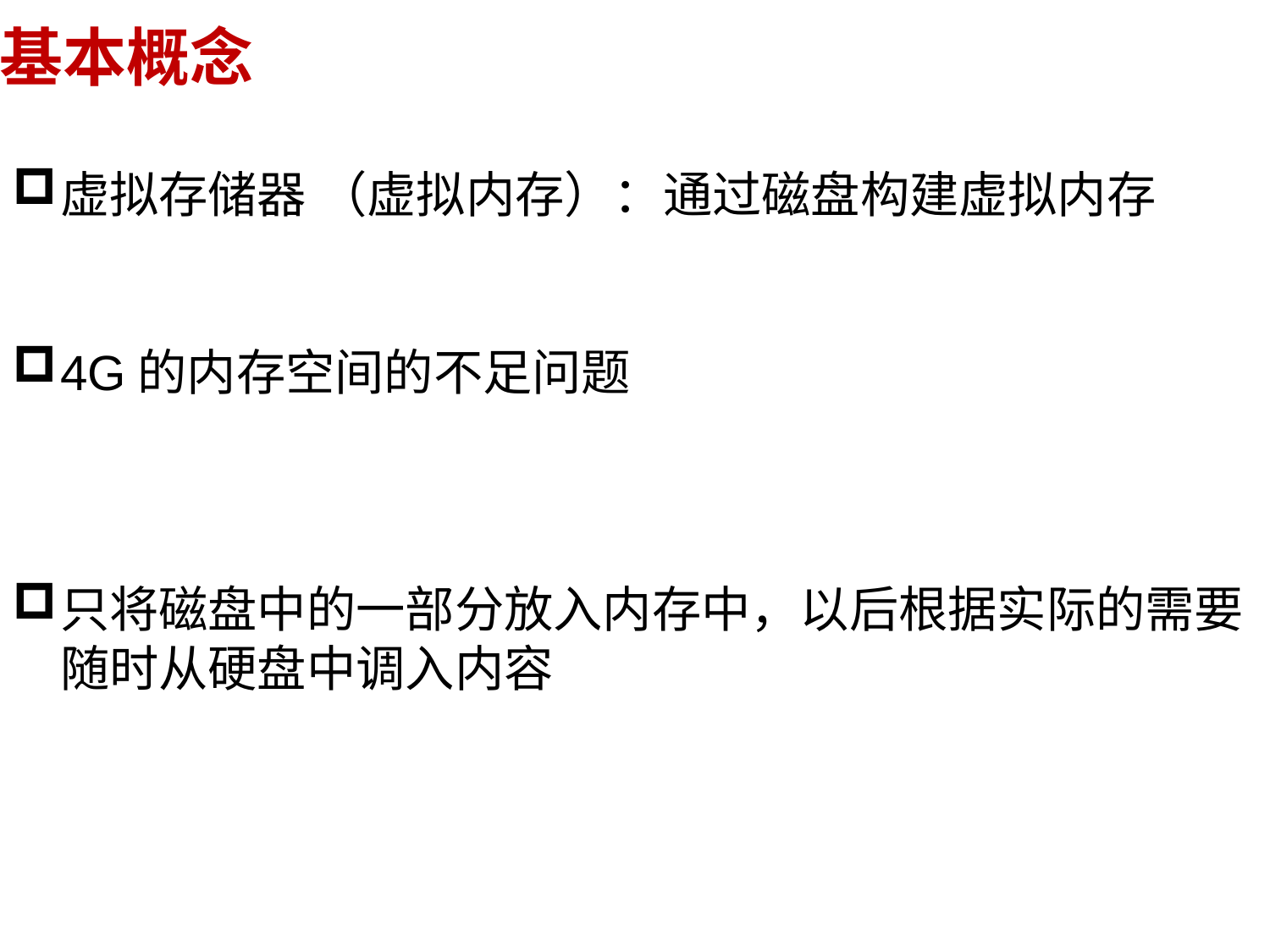

# 基本概念

虚拟存储器 （虚拟内存）：通过磁盘构建虚拟内存

4G的内存空间的不足问题

只将磁盘中的一部分放入内存中，以后根据实际的需要随时从硬盘中调入内容